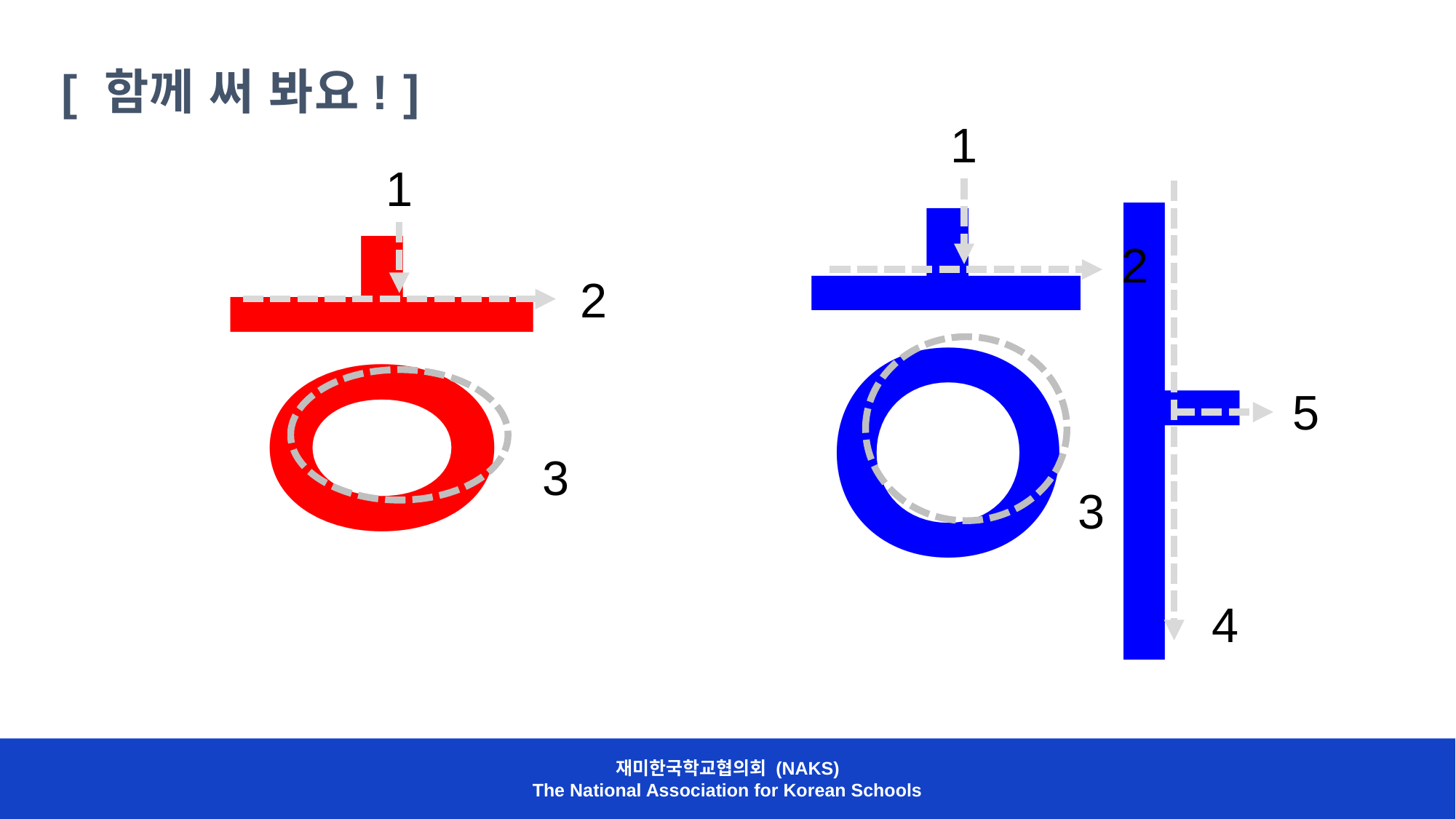

[ 함께 써 봐요! ]
ㅎ
하
1
1
2
2

5
3
3
4
재미한국학교협의회 (NAKS)
The National Association for Korean Schools